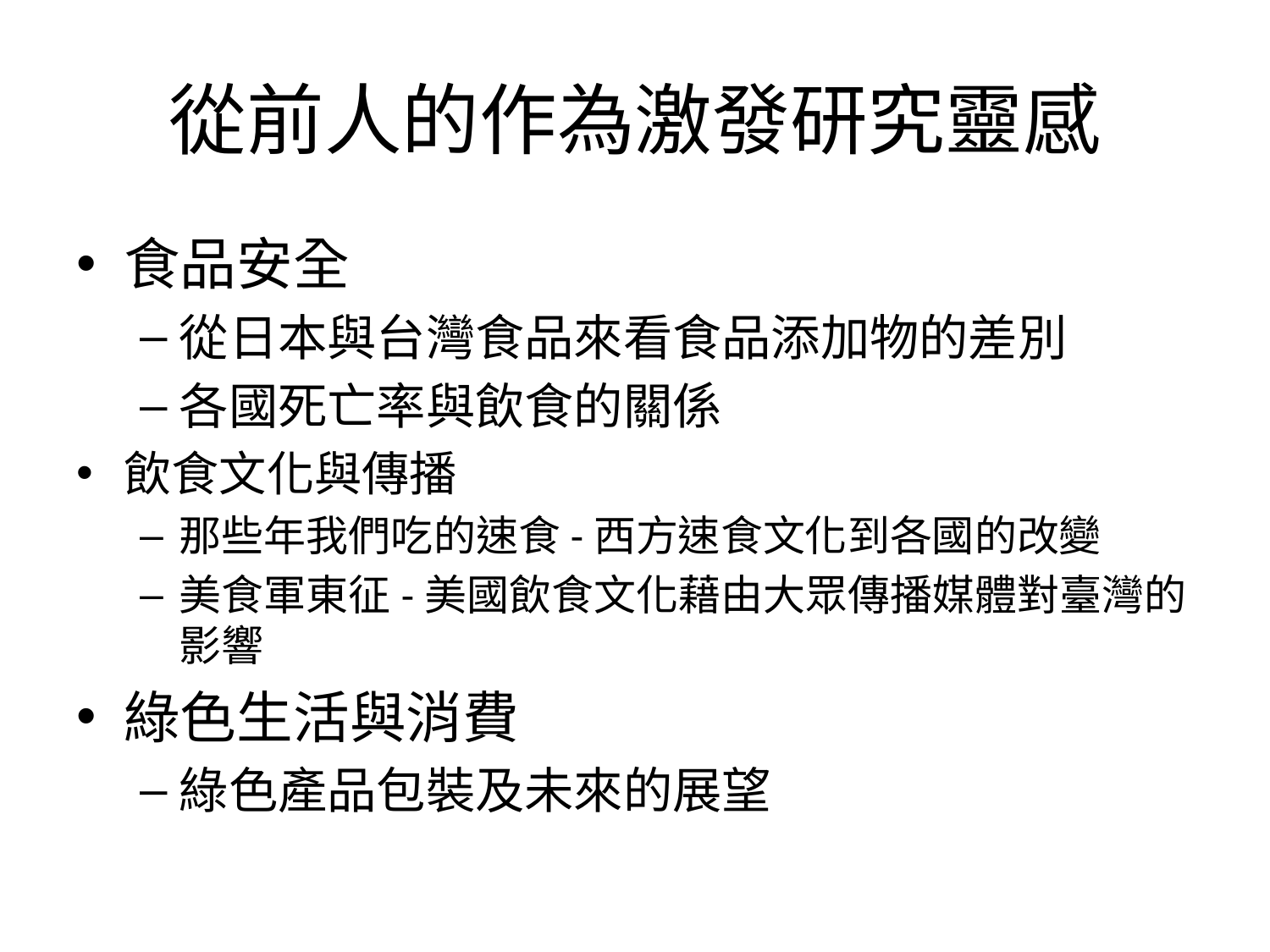

# 從前人的作為激發研究靈感
食品安全
從日本與台灣食品來看食品添加物的差別
各國死亡率與飲食的關係
飲食文化與傳播
那些年我們吃的速食-西方速食文化到各國的改變
美食軍東征-美國飲食文化藉由大眾傳播媒體對臺灣的影響
綠色生活與消費
綠色產品包裝及未來的展望